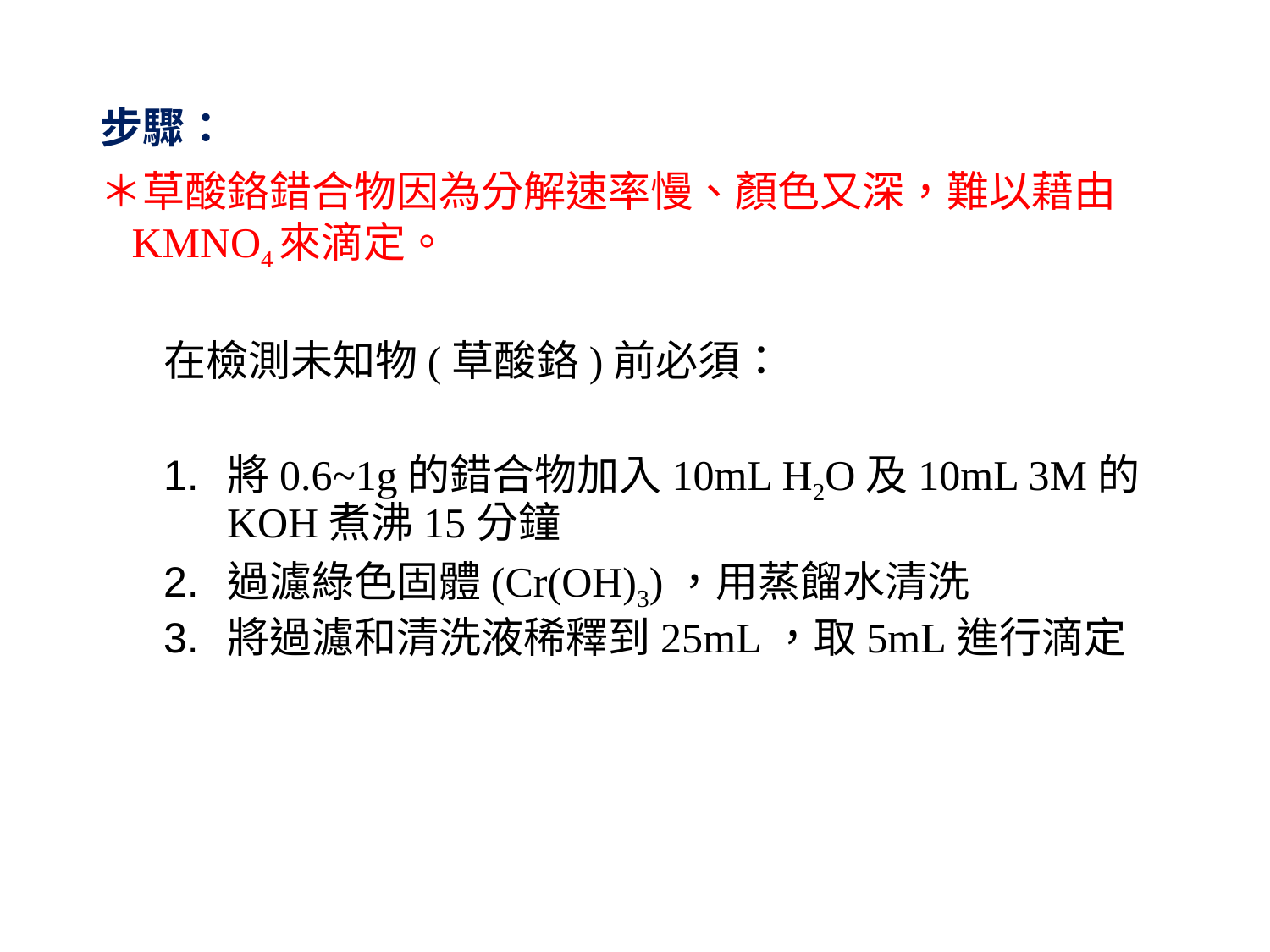

步驟：
草酸鉻錯合物因為分解速率慢、顏色又深，難以藉由KMNO4來滴定。

在檢測未知物(草酸鉻)前必須：

將0.6~1g的錯合物加入10mL H2O及10mL 3M的 KOH煮沸15分鐘
過濾綠色固體(Cr(OH)3)，用蒸餾水清洗
將過濾和清洗液稀釋到25mL，取5mL進行滴定